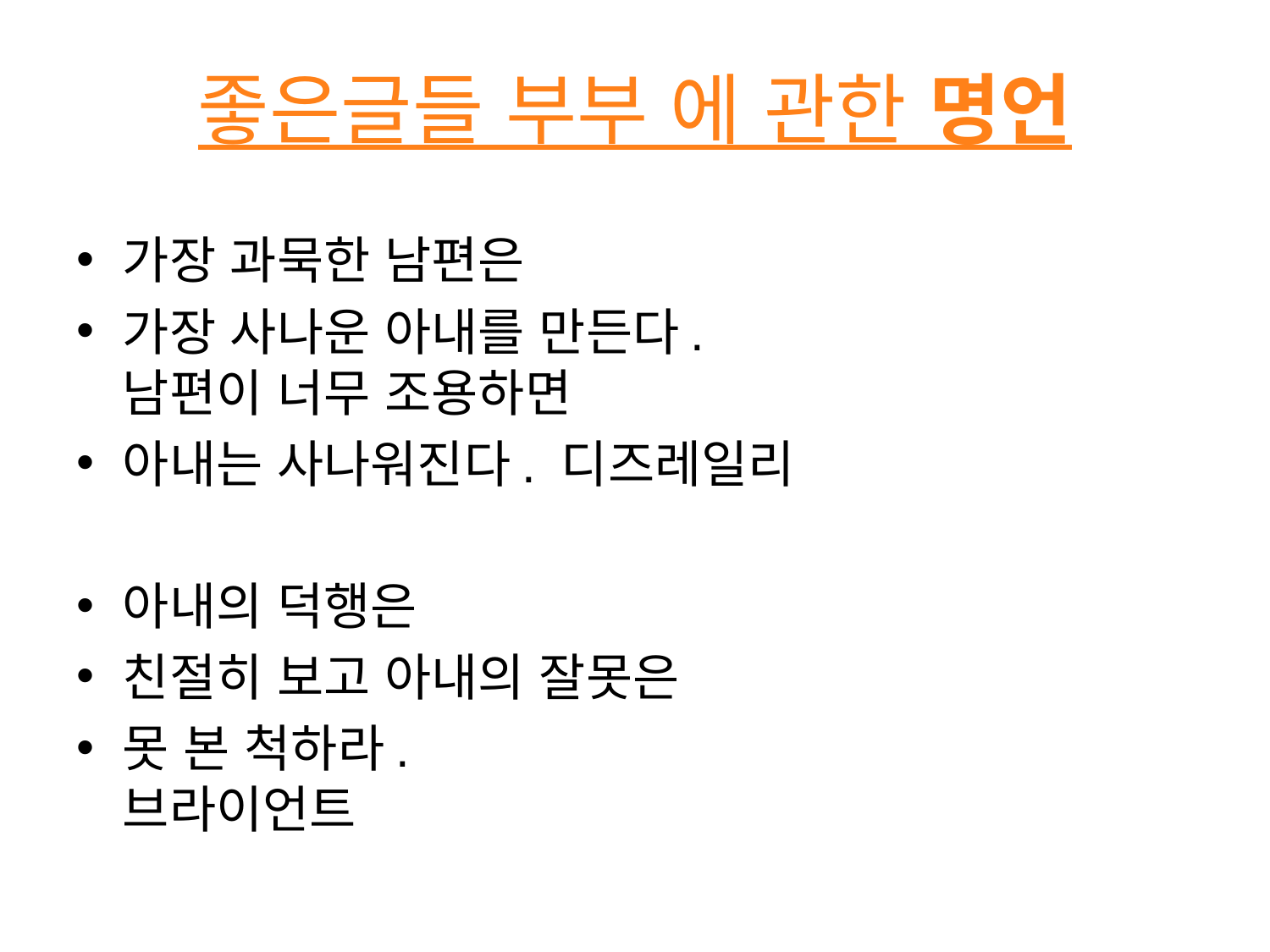

# 좋은글들 부부 에 관한 명언
가장 과묵한 남편은
가장 사나운 아내를 만든다.
남편이 너무 조용하면
아내는 사나워진다. 디즈레일리

아내의 덕행은
친절히 보고 아내의 잘못은
못 본 척하라.
브라이언트